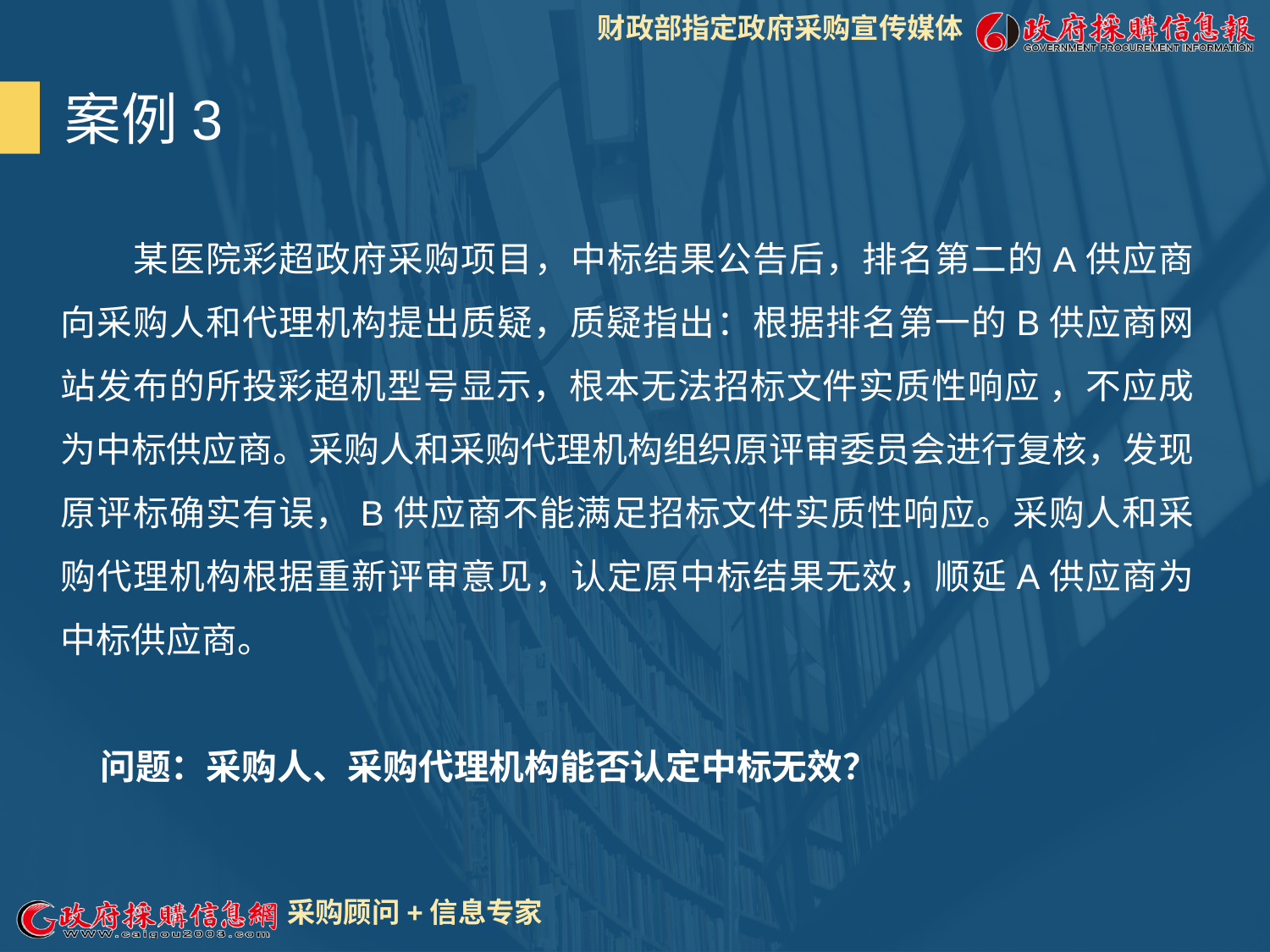

案例3
　　某医院彩超政府采购项目，中标结果公告后，排名第二的A供应商向采购人和代理机构提出质疑，质疑指出：根据排名第一的B供应商网站发布的所投彩超机型号显示，根本无法招标文件实质性响应 ，不应成为中标供应商。采购人和采购代理机构组织原评审委员会进行复核，发现原评标确实有误，B供应商不能满足招标文件实质性响应。采购人和采购代理机构根据重新评审意见，认定原中标结果无效，顺延A供应商为中标供应商。

    问题：采购人、采购代理机构能否认定中标无效？